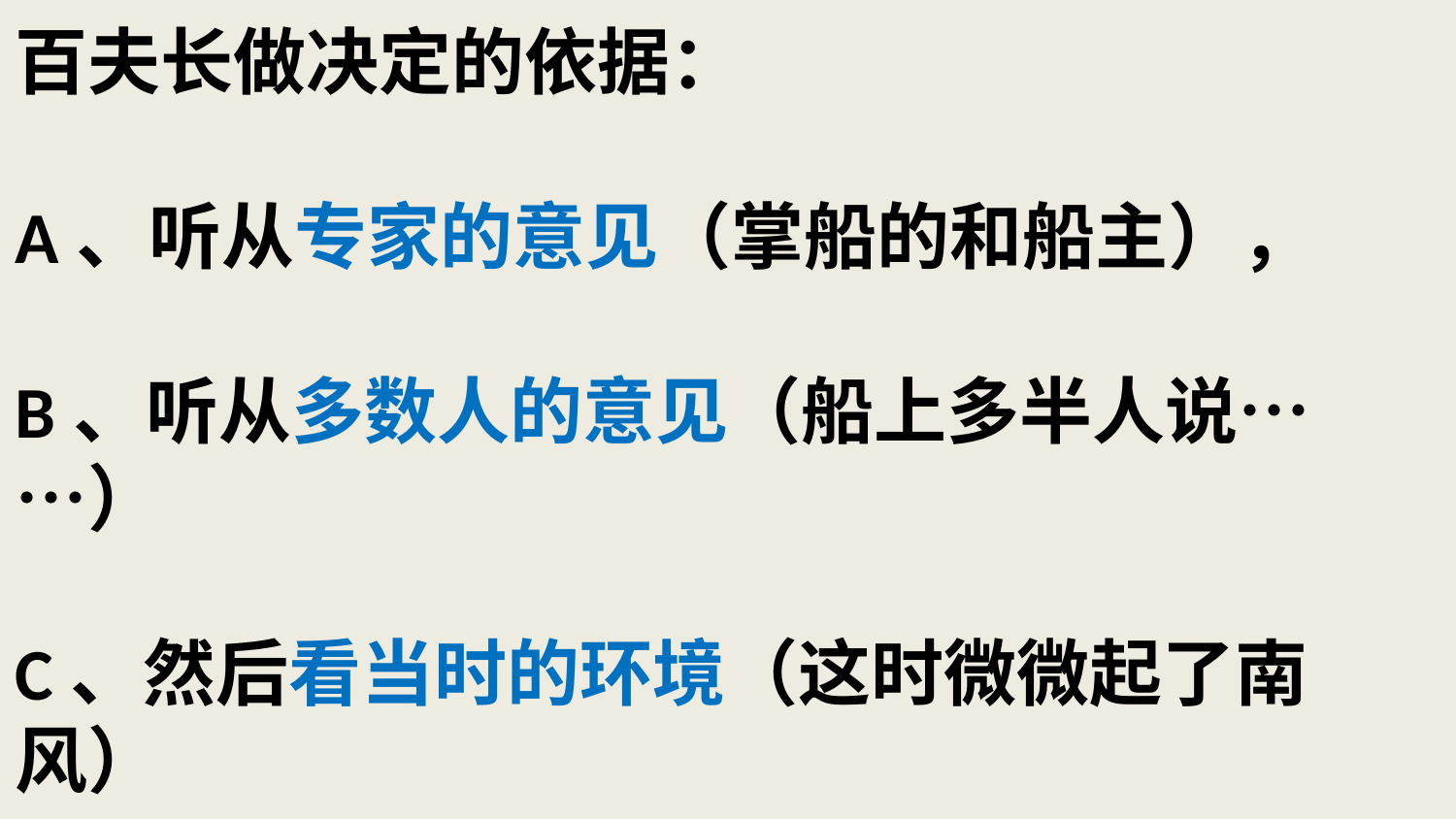

# 百夫长做决定的依据： A、听从专家的意见（掌船的和船主）， B、听从多数人的意见（船上多半人说……） C、然后看当时的环境（这时微微起了南风）